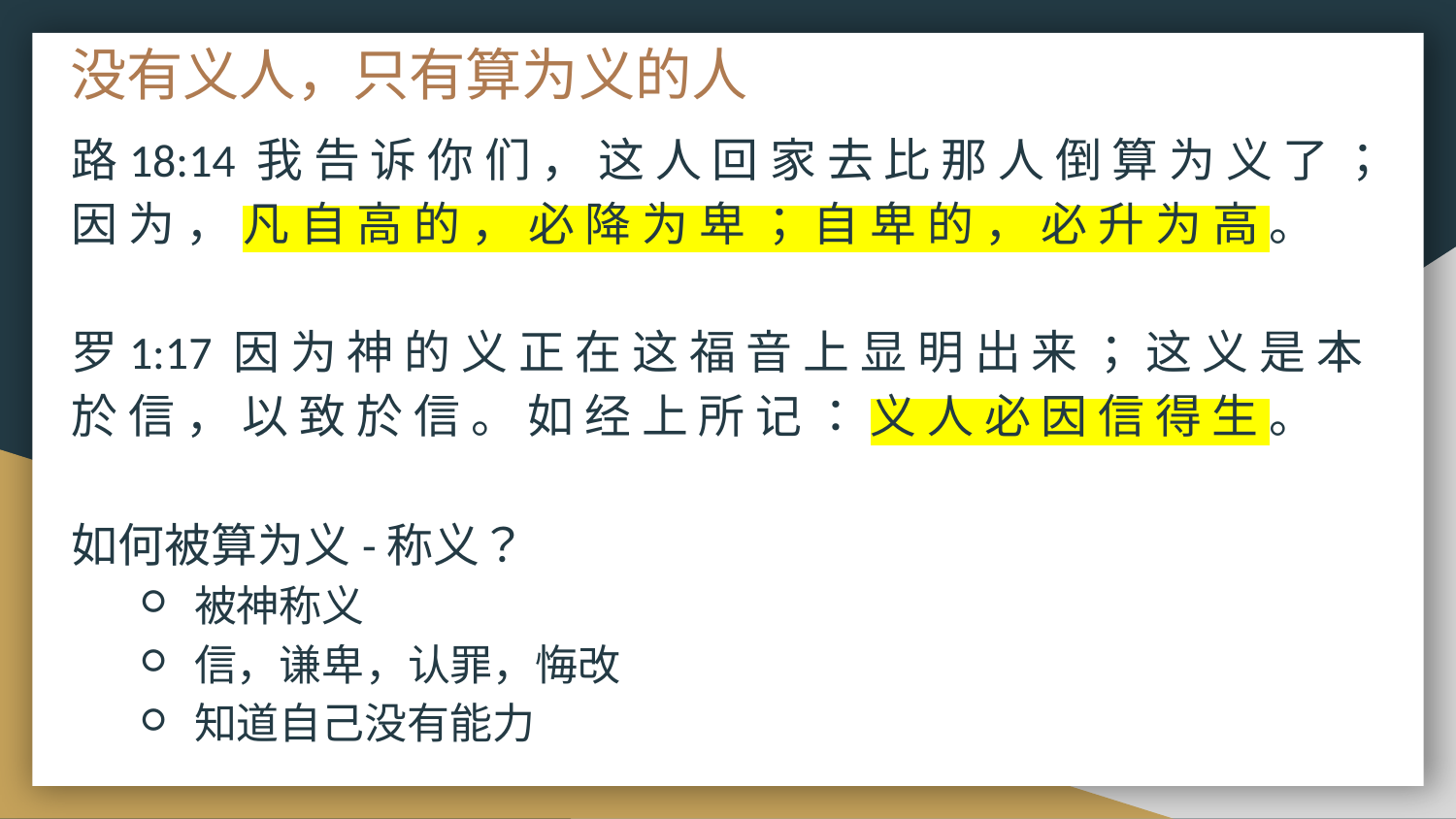

# 没有义人，只有算为义的人
路18:14 我 告 诉 你 们 ， 这 人 回 家 去 比 那 人 倒 算 为 义 了 ； 因 为 ， 凡 自 高 的 ， 必 降 为 卑 ； 自 卑 的 ， 必 升 为 高 。

罗1:17 因 为 神 的 义 正 在 这 福 音 上 显 明 出 来 ； 这 义 是 本 於 信 ， 以 致 於 信 。 如 经 上 所 记 ： 义 人 必 因 信 得 生 。

如何被算为义-称义？
被神称义
信，谦卑，认罪，悔改
知道自己没有能力